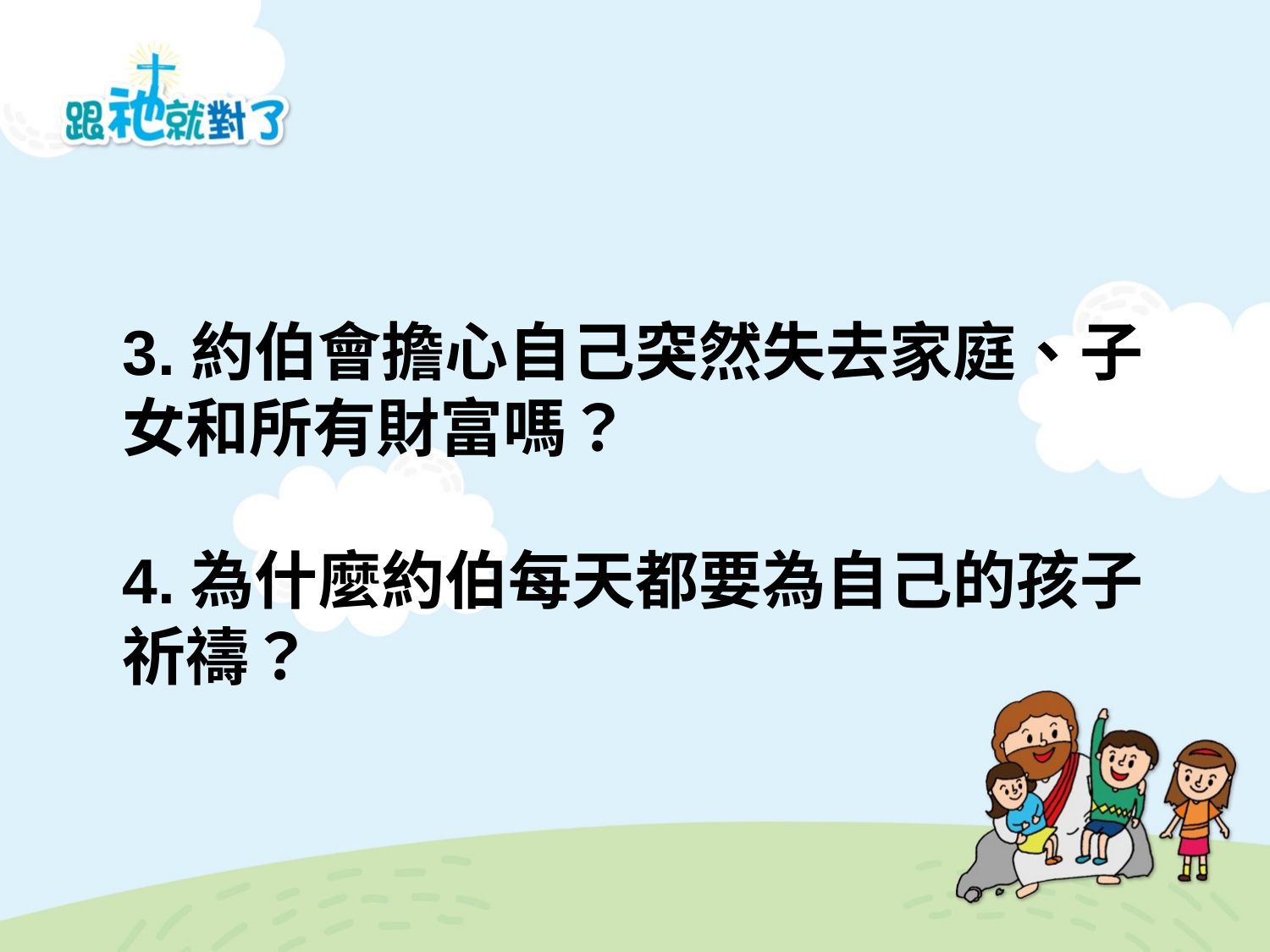

3.約伯會擔心自己突然失去家庭、子女和所有財富嗎？

4.為什麼約伯每天都要為自己的孩子祈禱？